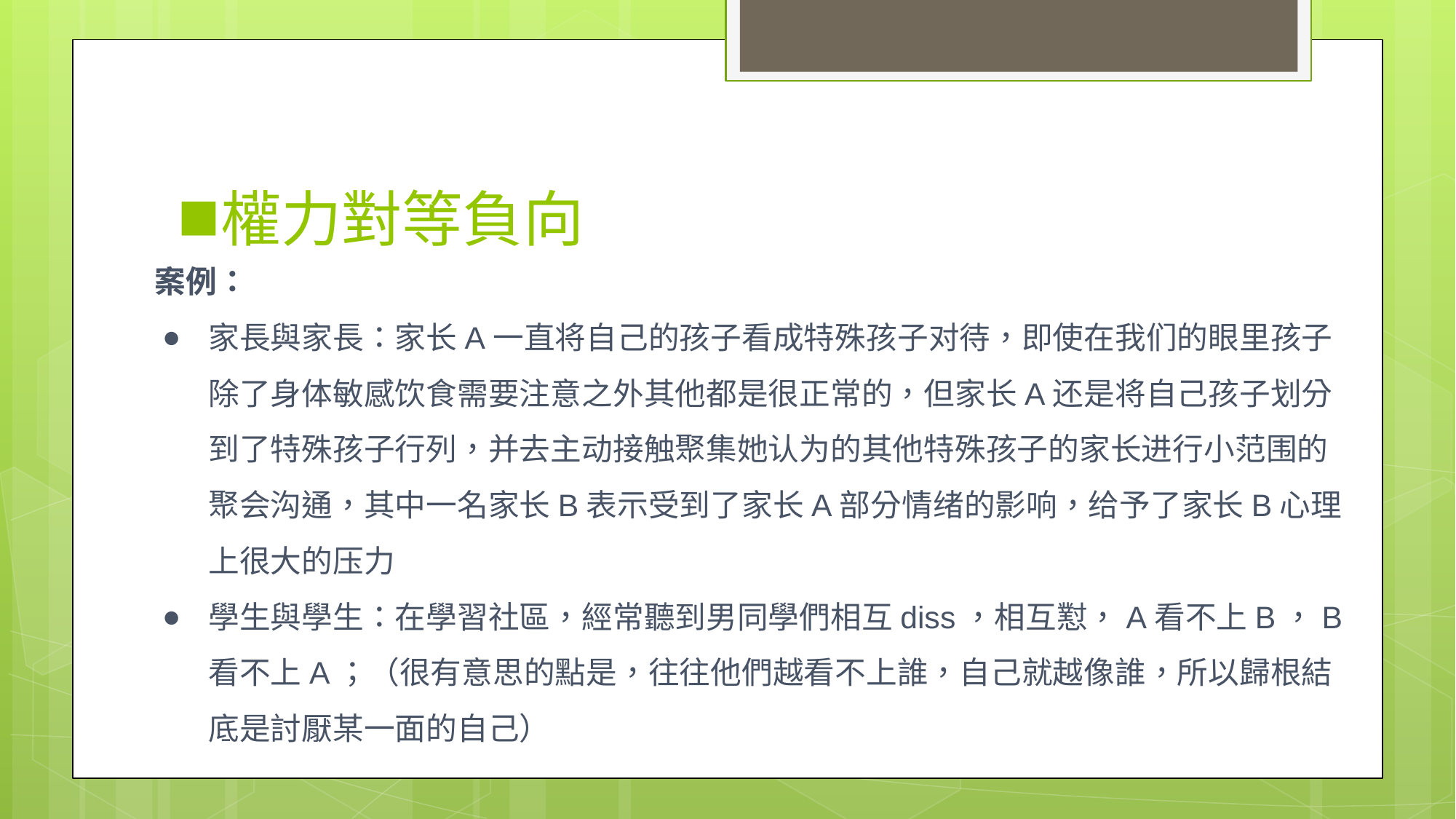

# 權力對等負向
案例：
家長與家長：家长A一直将自己的孩子看成特殊孩子对待，即使在我们的眼里孩子除了身体敏感饮食需要注意之外其他都是很正常的，但家长A还是将自己孩子划分到了特殊孩子行列，并去主动接触聚集她认为的其他特殊孩子的家长进行小范围的聚会沟通，其中一名家长B表示受到了家长A部分情绪的影响，给予了家长B心理上很大的压力
學生與學生：在學習社區，經常聽到男同學們相互diss，相互懟，A看不上B，B看不上A；（很有意思的點是，往往他們越看不上誰，自己就越像誰，所以歸根結底是討厭某一面的自己）